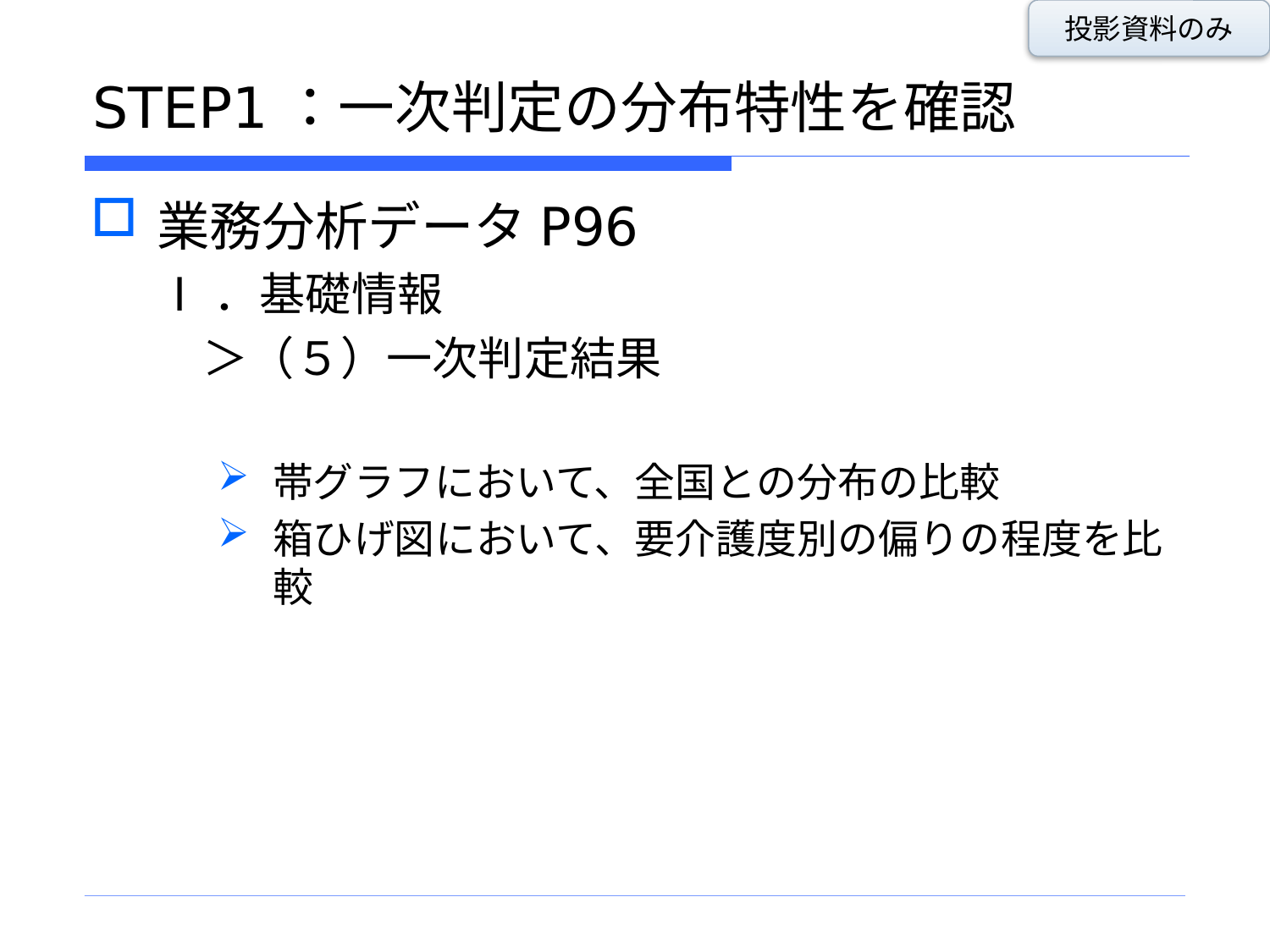

投影資料のみ
# STEP1：一次判定の分布特性を確認
業務分析データP96
Ⅰ．基礎情報
　＞（５）一次判定結果

帯グラフにおいて、全国との分布の比較
箱ひげ図において、要介護度別の偏りの程度を比較